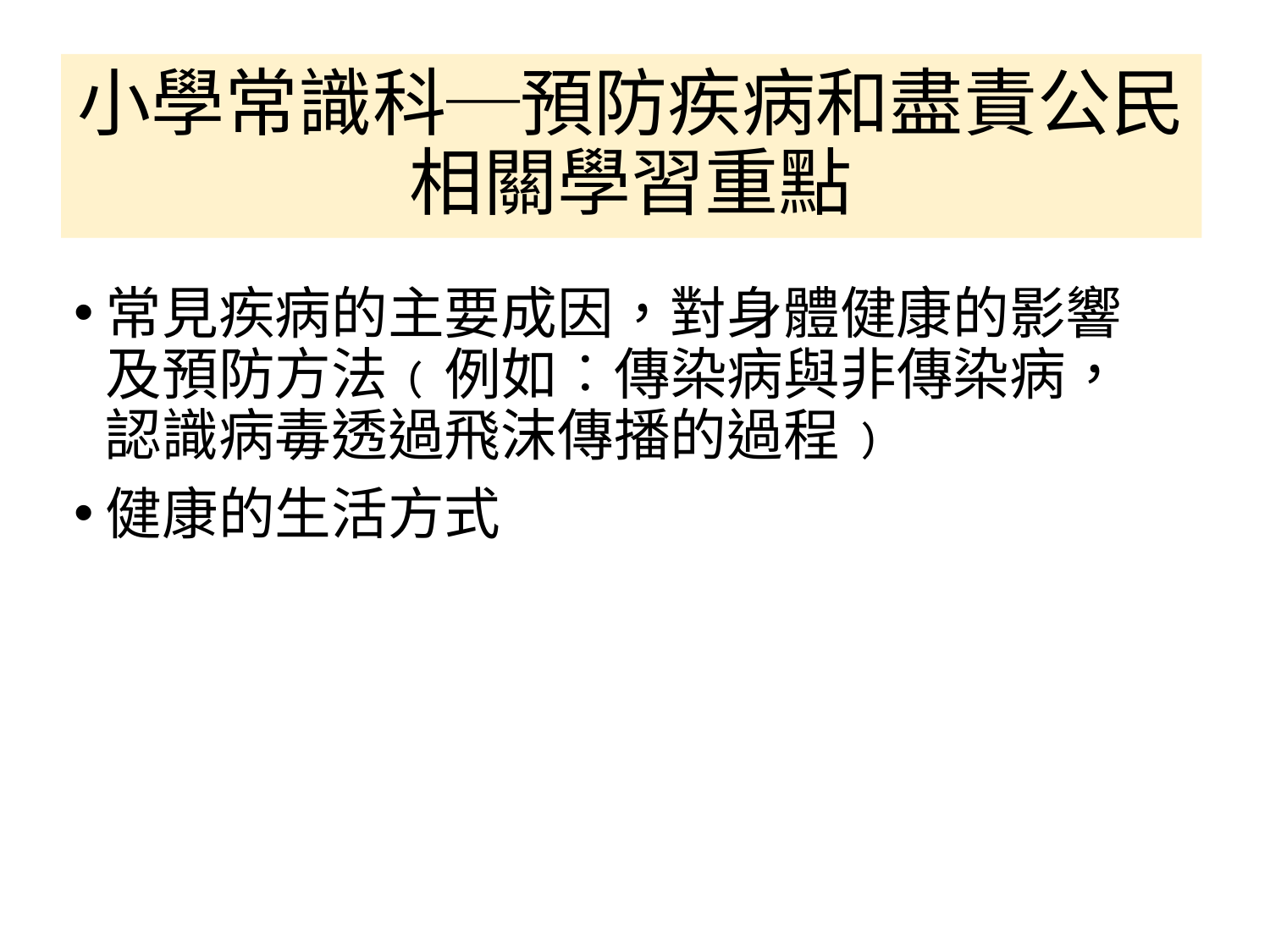

# 小學常識科─預防疾病和盡責公民 相關學習重點
常見疾病的主要成因，對身體健康的影響及預防方法﹙例如︰傳染病與非傳染病，認識病毒透過飛沫傳播的過程﹚
健康的生活方式